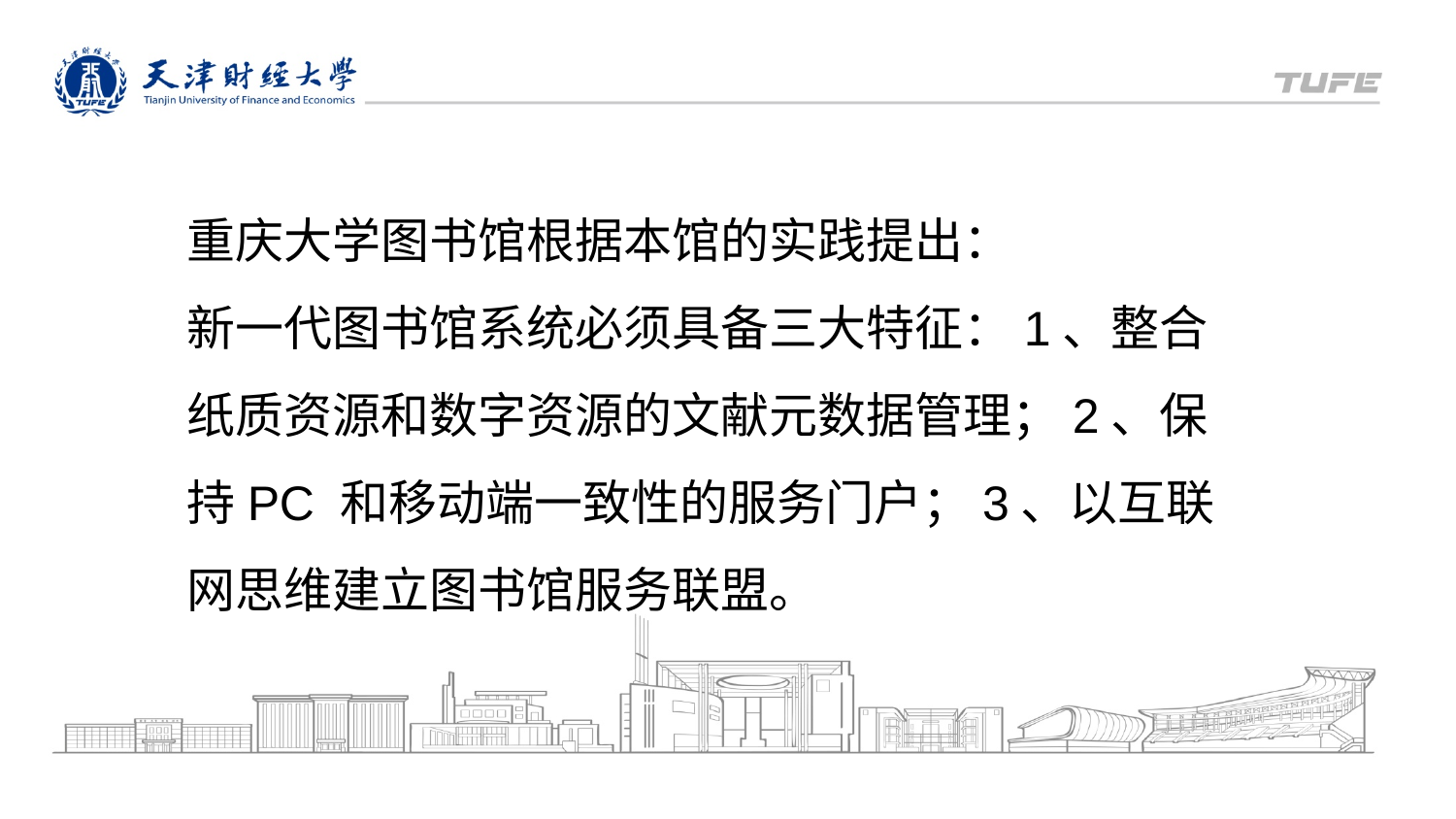

重庆大学图书馆根据本馆的实践提出：
新一代图书馆系统必须具备三大特征：1、整合纸质资源和数字资源的文献元数据管理；2、保持PC 和移动端一致性的服务门户；3、以互联网思维建立图书馆服务联盟。
XXXX年X月X日